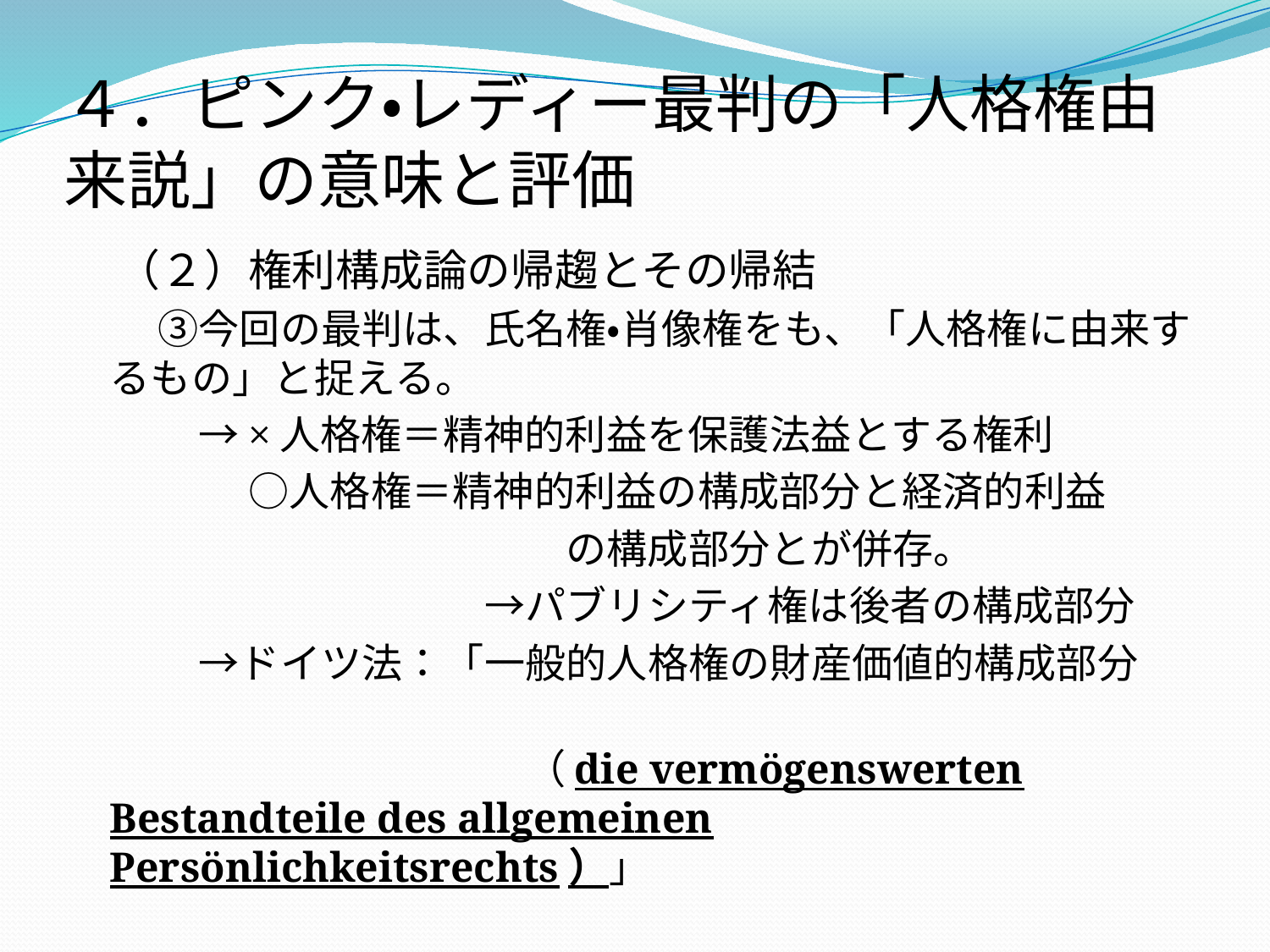

# ４．ピンク・レディー最判の「人格権由来説」の意味と評価
　（２）権利構成論の帰趨とその帰結
　　③今回の最判は、氏名権・肖像権をも、「人格権に由来するもの」と捉える。
　　　→×人格権＝精神的利益を保護法益とする権利
　　　　 ○人格権＝精神的利益の構成部分と経済的利益
　　　　　　　　　　　　の構成部分とが併存。
　　　　　　　　　　→パブリシティ権は後者の構成部分
　　　→ドイツ法：「一般的人格権の財産価値的構成部分
　　　　　　　　　　　（die vermögenswerten Bestandteile des allgemeinen Persönlichkeitsrechts）」